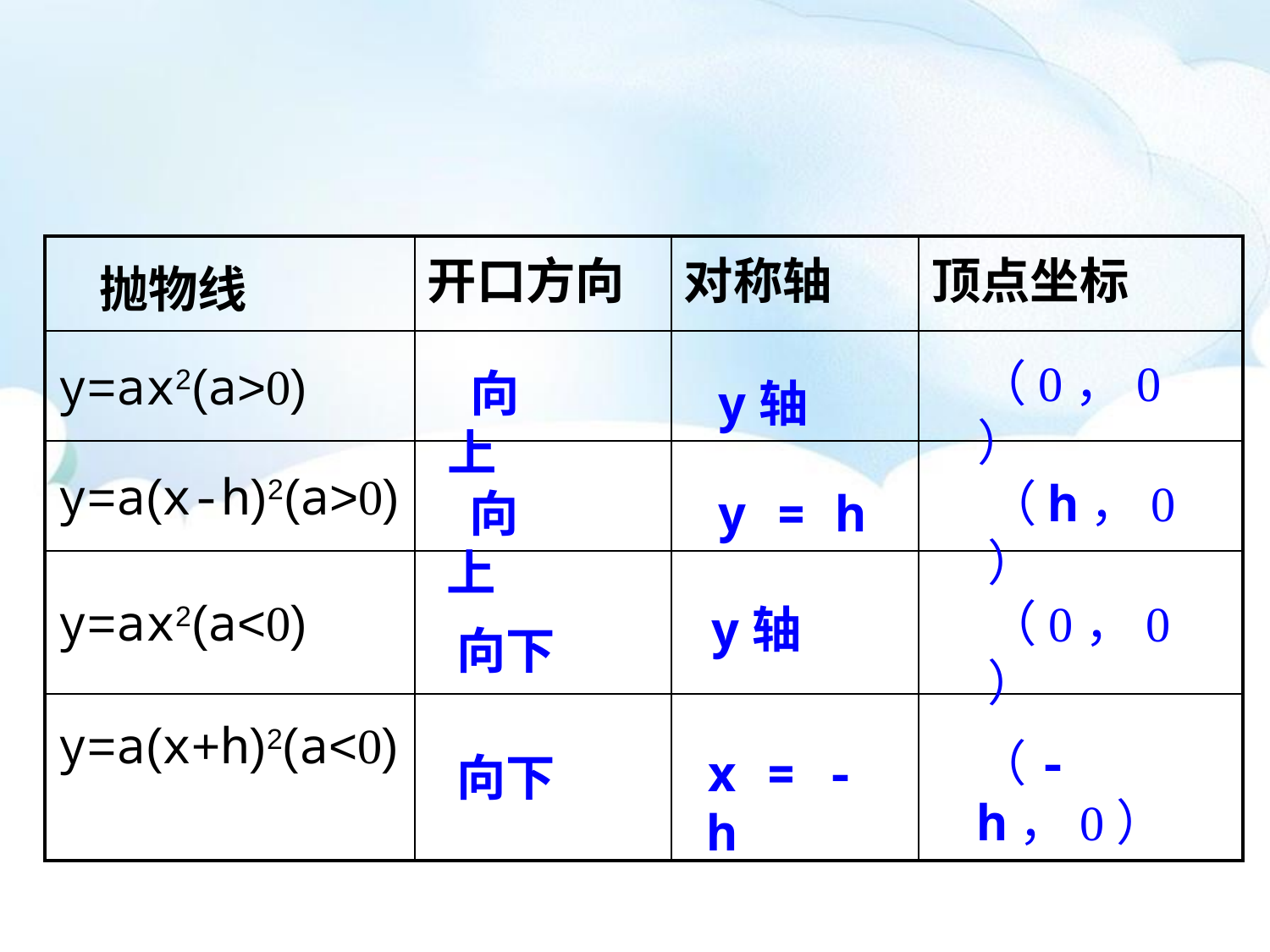

| 抛物线 | 开口方向 | 对称轴 | 顶点坐标 |
| --- | --- | --- | --- |
| y=ax2(a>0) |  |  |  |
| y=a(x-h)2(a>0) |  |  |  |
| y=ax2(a<0) |  |  |  |
| y=a(x+h)2(a<0) |  |  |  |
（0，0）
 向上
y轴
（h，0）
 向上
y = h
（0，0）
y轴
向下
（-h，0）
x = -h
向下